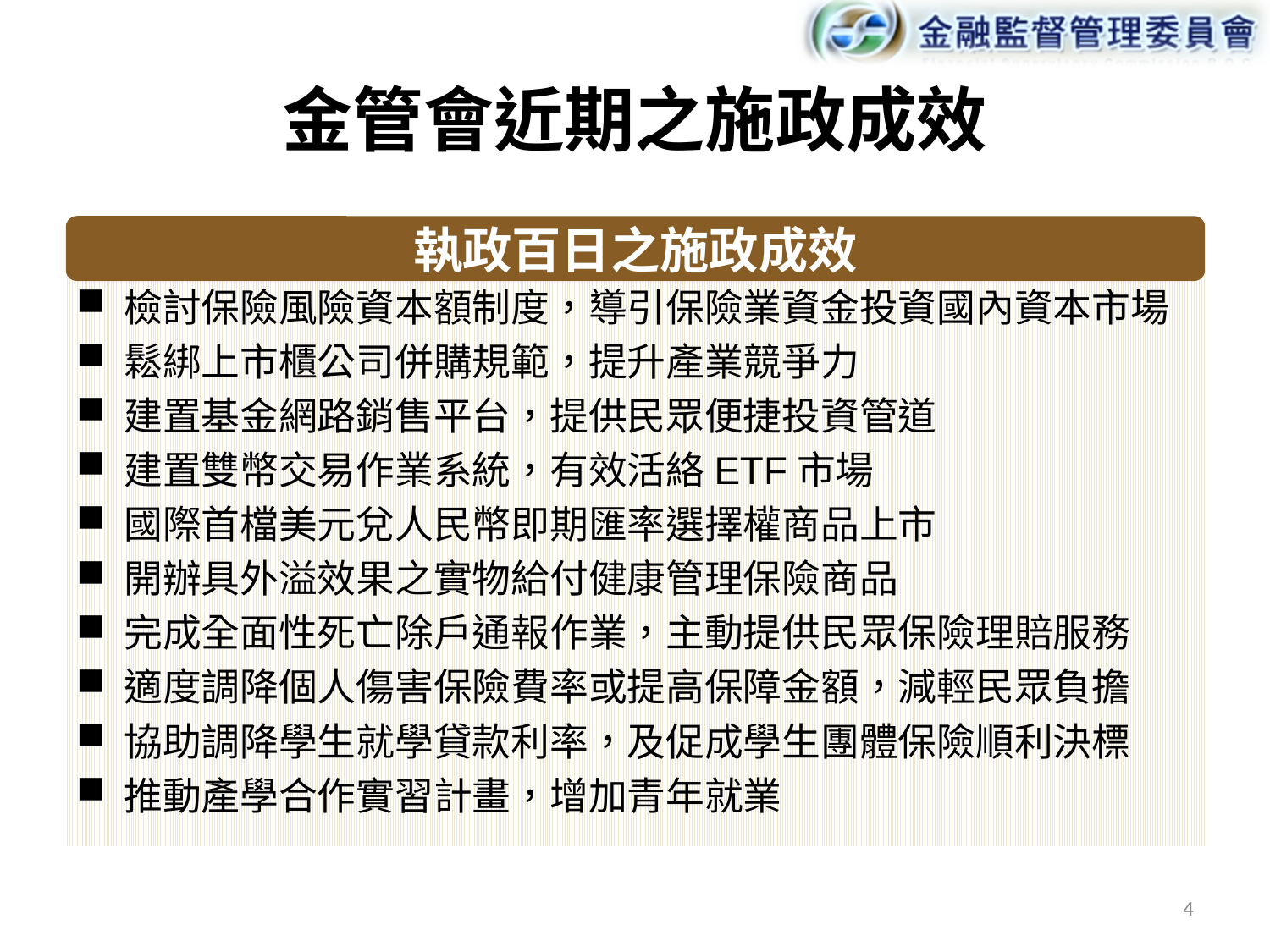

# 金管會近期之施政成效
執政百日之施政成效

檢討保險風險資本額制度，導引保險業資金投資國內資本市場
鬆綁上市櫃公司併購規範，提升產業競爭力
建置基金網路銷售平台，提供民眾便捷投資管道
建置雙幣交易作業系統，有效活絡ETF市場
國際首檔美元兌人民幣即期匯率選擇權商品上市
開辦具外溢效果之實物給付健康管理保險商品
完成全面性死亡除戶通報作業，主動提供民眾保險理賠服務
適度調降個人傷害保險費率或提高保障金額，減輕民眾負擔
協助調降學生就學貸款利率，及促成學生團體保險順利決標
推動產學合作實習計畫，增加青年就業

4